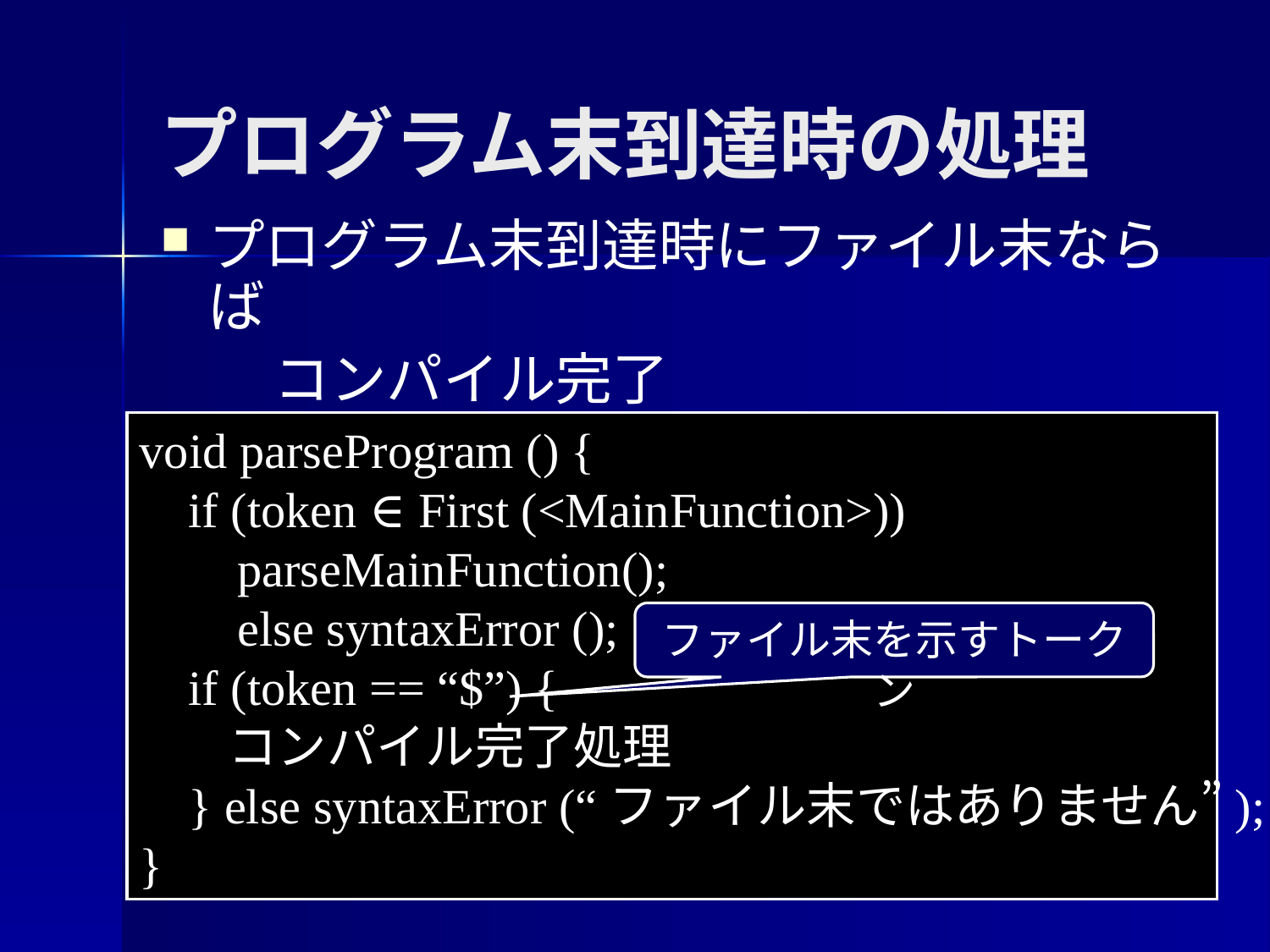

# プログラム末到達時の処理
プログラム末到達時にファイル末ならば
　　コンパイル完了
void parseProgram () {
    if (token ∈ First (<MainFunction>))
        parseMainFunction();
        else syntaxError ();
    if (token == “$”) {
       コンパイル完了処理
    } else syntaxError (“ファイル末ではありません”);
}
ファイル末を示すトークン